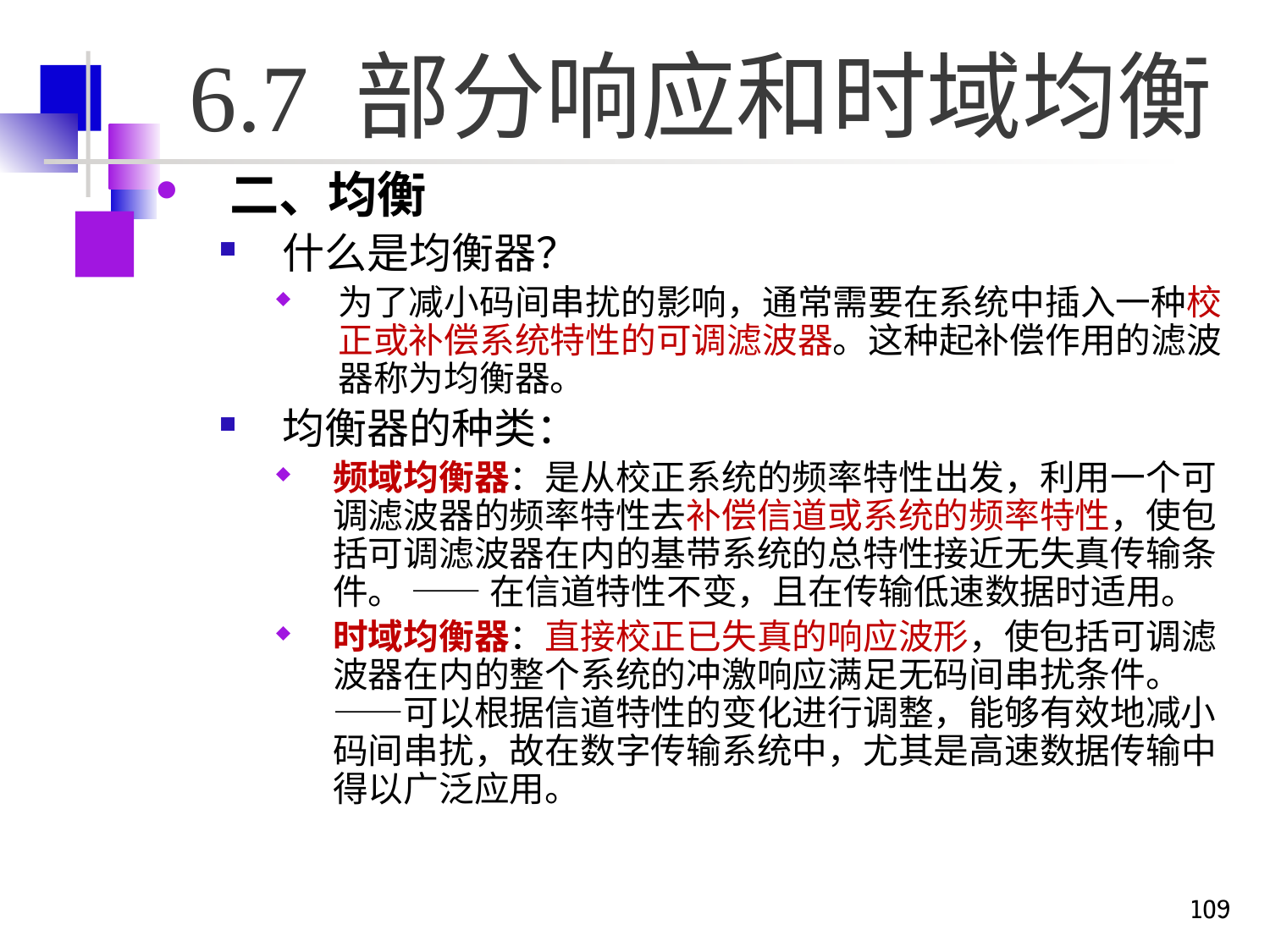

# 6.7 部分响应和时域均衡
二、均衡
什么是均衡器？
为了减小码间串扰的影响，通常需要在系统中插入一种校正或补偿系统特性的可调滤波器。这种起补偿作用的滤波器称为均衡器。
均衡器的种类：
频域均衡器：是从校正系统的频率特性出发，利用一个可调滤波器的频率特性去补偿信道或系统的频率特性，使包括可调滤波器在内的基带系统的总特性接近无失真传输条件。 —— 在信道特性不变，且在传输低速数据时适用。
时域均衡器：直接校正已失真的响应波形，使包括可调滤波器在内的整个系统的冲激响应满足无码间串扰条件。 ——可以根据信道特性的变化进行调整，能够有效地减小码间串扰，故在数字传输系统中，尤其是高速数据传输中得以广泛应用。
109